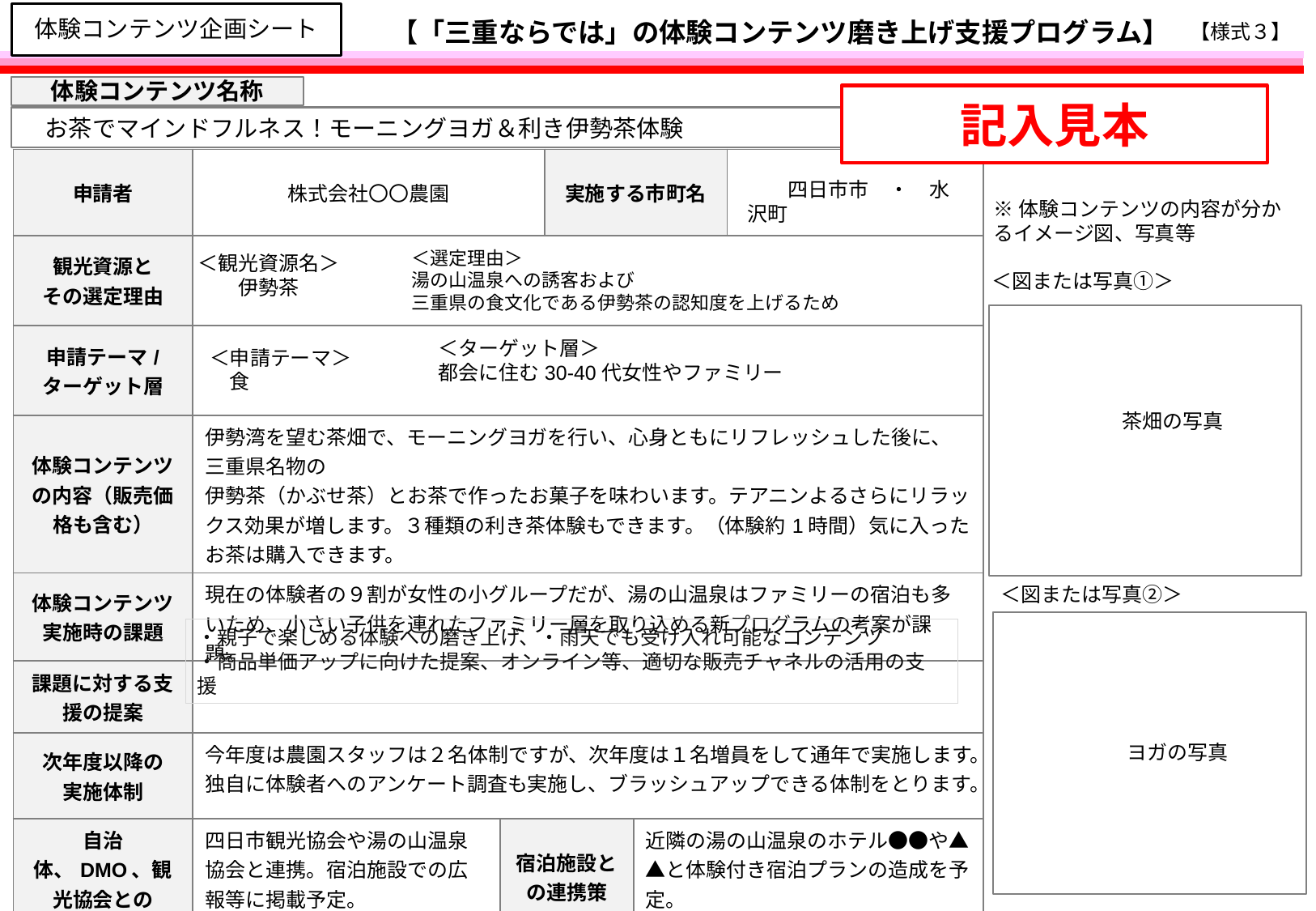

# 【「三重ならでは」の体験コンテンツ磨き上げ支援プログラム】
体験コンテンツ企画シート
【様式３】
体験コンテンツ名称
記入見本
   お茶でマインドフルネス！モーニングヨガ＆利き伊勢茶体験
| 申請者 | 株式会社〇〇農園 |  | 実施する市町名 |  |  |
| --- | --- | --- | --- | --- | --- |
| 観光資源と その選定理由 |  |  |  |  |  |
| 申請テーマ/ ターゲット層 |  |  |  |  |  |
| 体験コンテンツの内容（販売価格も含む） | 伊勢湾を望む茶畑で、モーニングヨガを行い、心身ともにリフレッシュした後に、三重県名物の 伊勢茶（かぶせ茶）とお茶で作ったお菓子を味わいます。テアニンよるさらにリラックス効果が増します。３種類の利き茶体験もできます。（体験約1時間）気に入ったお茶は購入できます。 大人１名あたり4,500円程度 |  |  |  |  |
| 体験コンテンツ実施時の課題 | 現在の体験者の９割が女性の小グループだが、湯の山温泉はファミリーの宿泊も多いため、小さい子供を連れたファミリー層を取り込める新プログラムの考案が課題。 |  |  |  |  |
| 課題に対する支援の提案 |  |  |  |  |  |
| 次年度以降の 実施体制 | 今年度は農園スタッフは２名体制ですが、次年度は１名増員をして通年で実施します。 独自に体験者へのアンケート調査も実施し、ブラッシュアップできる体制をとります。 |  |  |  |  |
| 自治体、DMO、観光協会との 連携策 | 四日市観光協会や湯の山温泉協会と連携。宿泊施設での広報等に掲載予定。 | 宿泊施設との連携策 |  | 近隣の湯の山温泉のホテル●●や▲▲と体験付き宿泊プランの造成を予定。 |  |
　　四日市市　・　水沢町
※体験コンテンツの内容が分かるイメージ図、写真等
＜選定理由＞
湯の山温泉への誘客および
三重県の食文化である伊勢茶の認知度を上げるため
＜観光資源名＞
　　伊勢茶
＜図または写真①＞

　　　　　　茶畑の写真
＜ターゲット層＞
都会に住む30-40代女性やファミリー
＜申請テーマ＞
　食
＜図または写真②＞

　　　　　　ヨガの写真
・親子で楽しめる体験への磨き上げ、・雨天でも受け入れ可能なコンテンツ
・商品単価アップに向けた提案、オンライン等、適切な販売チャネルの活用の支援